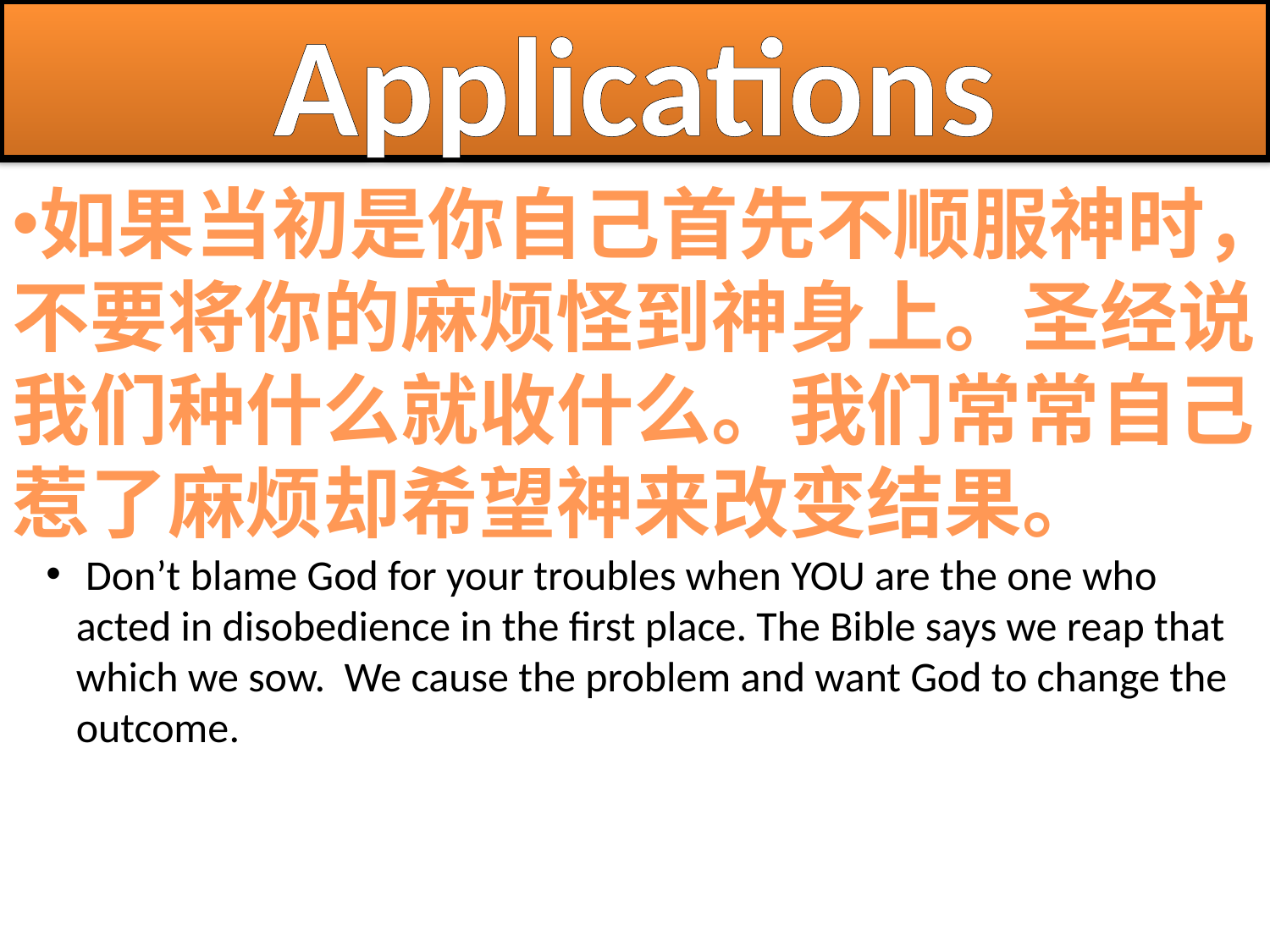

# Applications
如果当初是你自己首先不顺服神时，不要将你的麻烦怪到神身上。圣经说我们种什么就收什么。我们常常自己惹了麻烦却希望神来改变结果。
 Don’t blame God for your troubles when YOU are the one who acted in disobedience in the first place. The Bible says we reap that which we sow.  We cause the problem and want God to change the outcome.